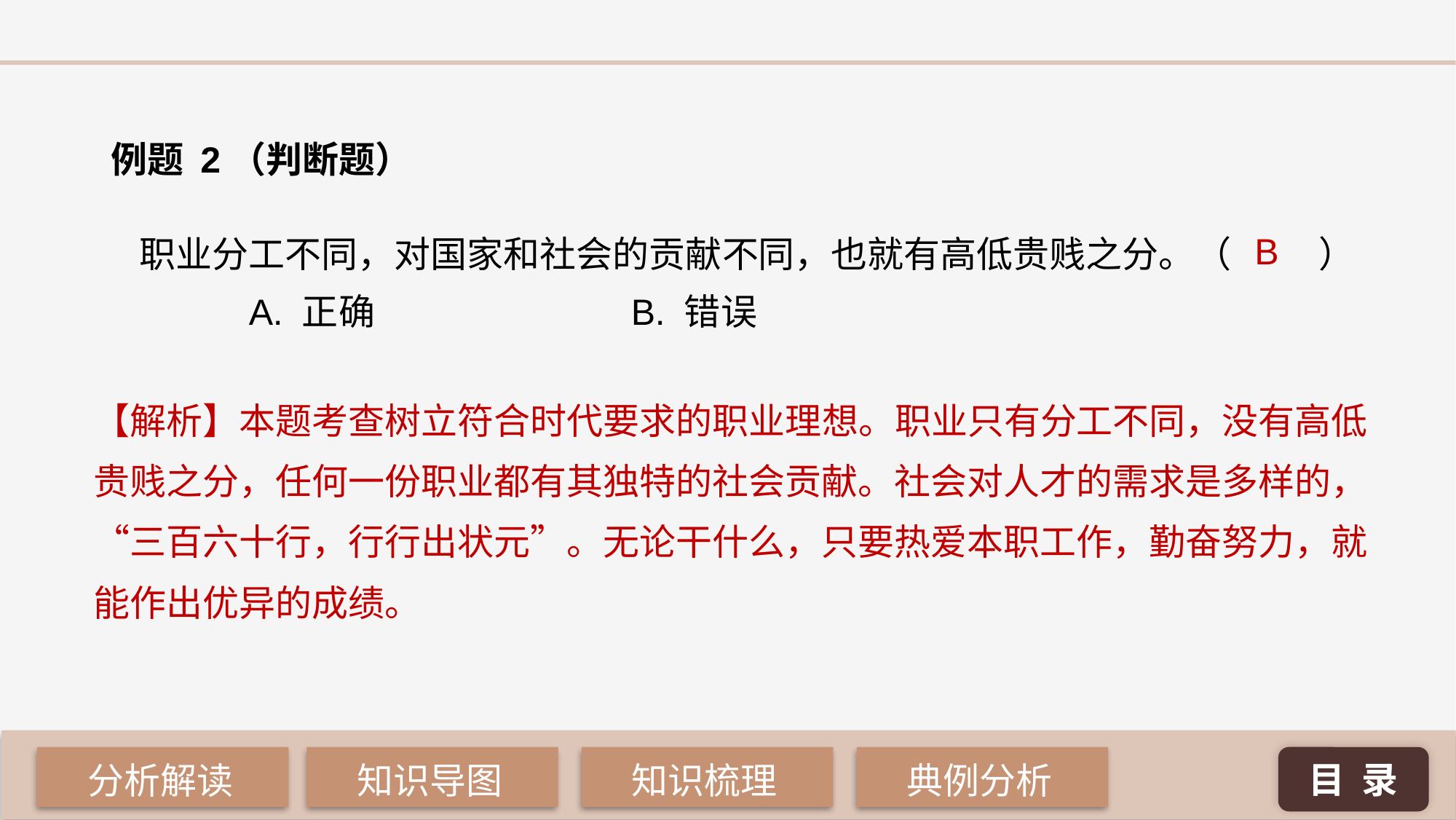

例题 2（判断题）
职业分工不同，对国家和社会的贡献不同，也就有高低贵贱之分。（	    ）
A. 正确 			B. 错误
B
【解析】本题考查树立符合时代要求的职业理想。职业只有分工不同，没有高低贵贱之分，任何一份职业都有其独特的社会贡献。社会对人才的需求是多样的，“三百六十行，行行出状元”。无论干什么，只要热爱本职工作，勤奋努力，就能作出优异的成绩。